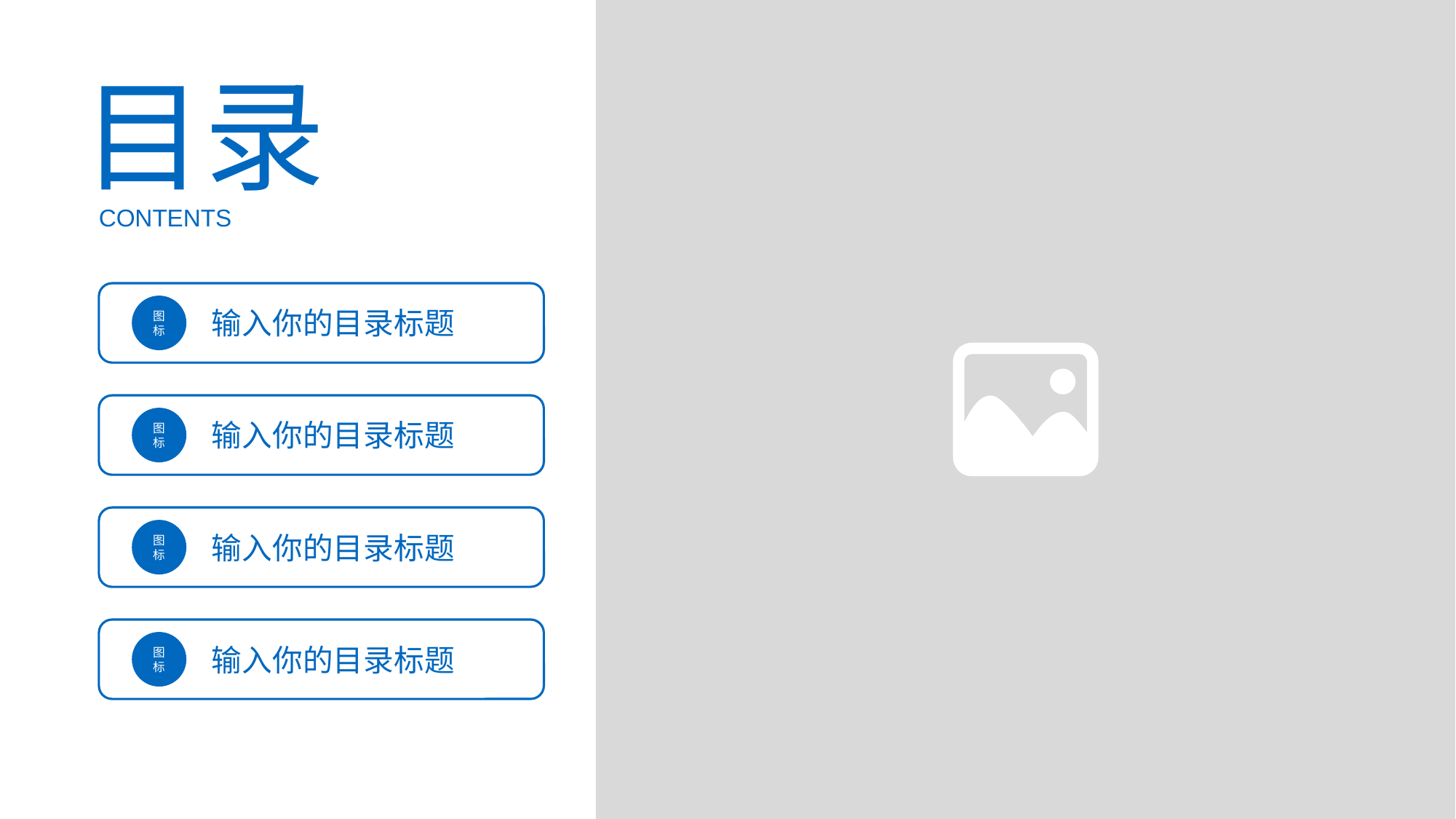

目录
CONTENTS

图标
输入你的目录标题

图标
输入你的目录标题

图标
输入你的目录标题

图标
输入你的目录标题